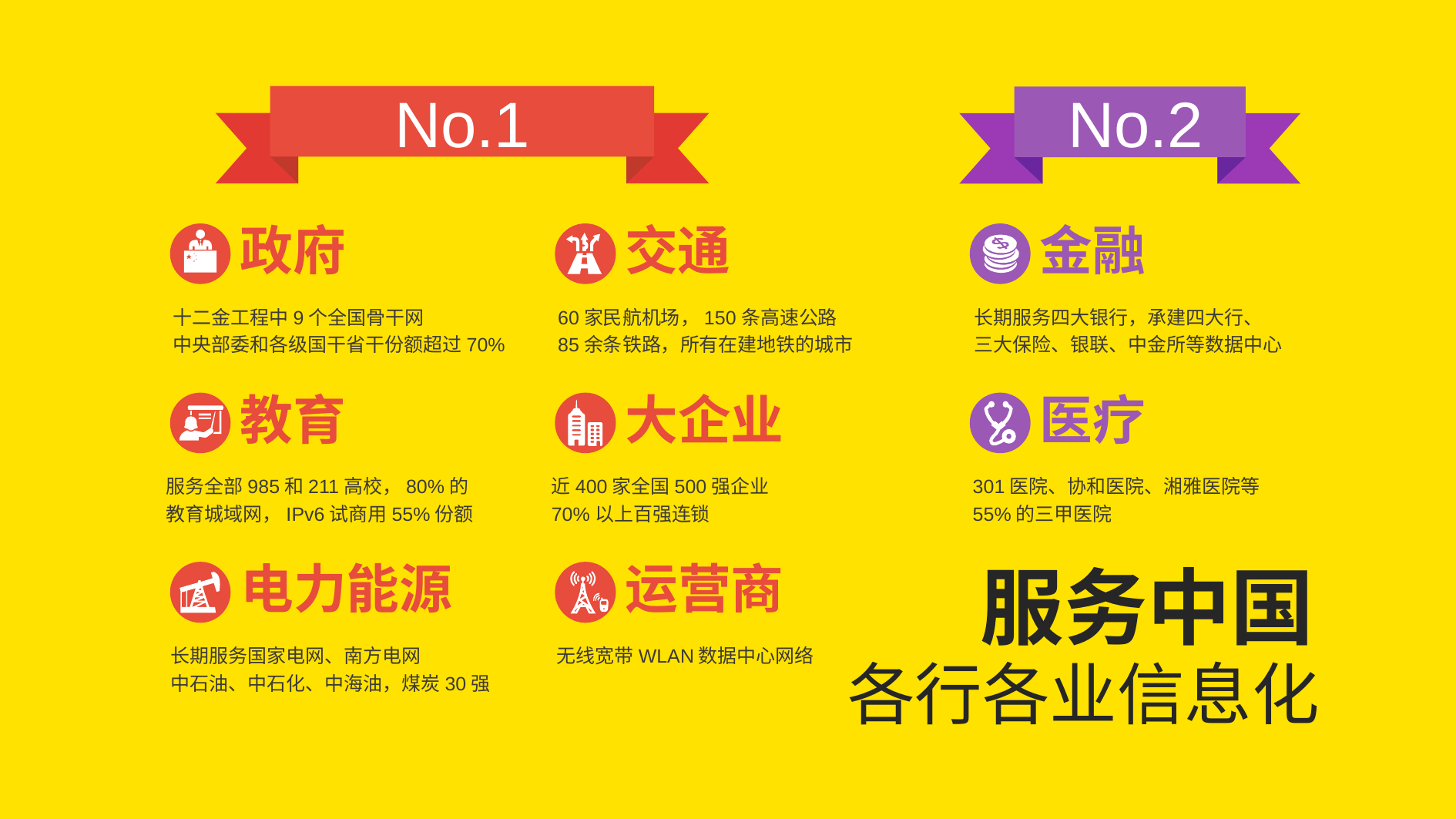

No.1

No.2

政府
交通

十二金工程中9个全国骨干网
中央部委和各级国干省干份额超过70%
60家民航机场，150条高速公路
85余条铁路，所有在建地铁的城市
教育
大企业

服务全部985和211高校，80%的
教育城域网，IPv6试商用55%份额
近400家全国500强企业
70%以上百强连锁
电力能源
运营商

长期服务国家电网、南方电网
中石油、中石化、中海油，煤炭30强
无线宽带WLAN数据中心网络
金融

长期服务四大银行，承建四大行、
三大保险、银联、中金所等数据中心
医疗

301医院、协和医院、湘雅医院等
55%的三甲医院
服务中国
各行各业信息化